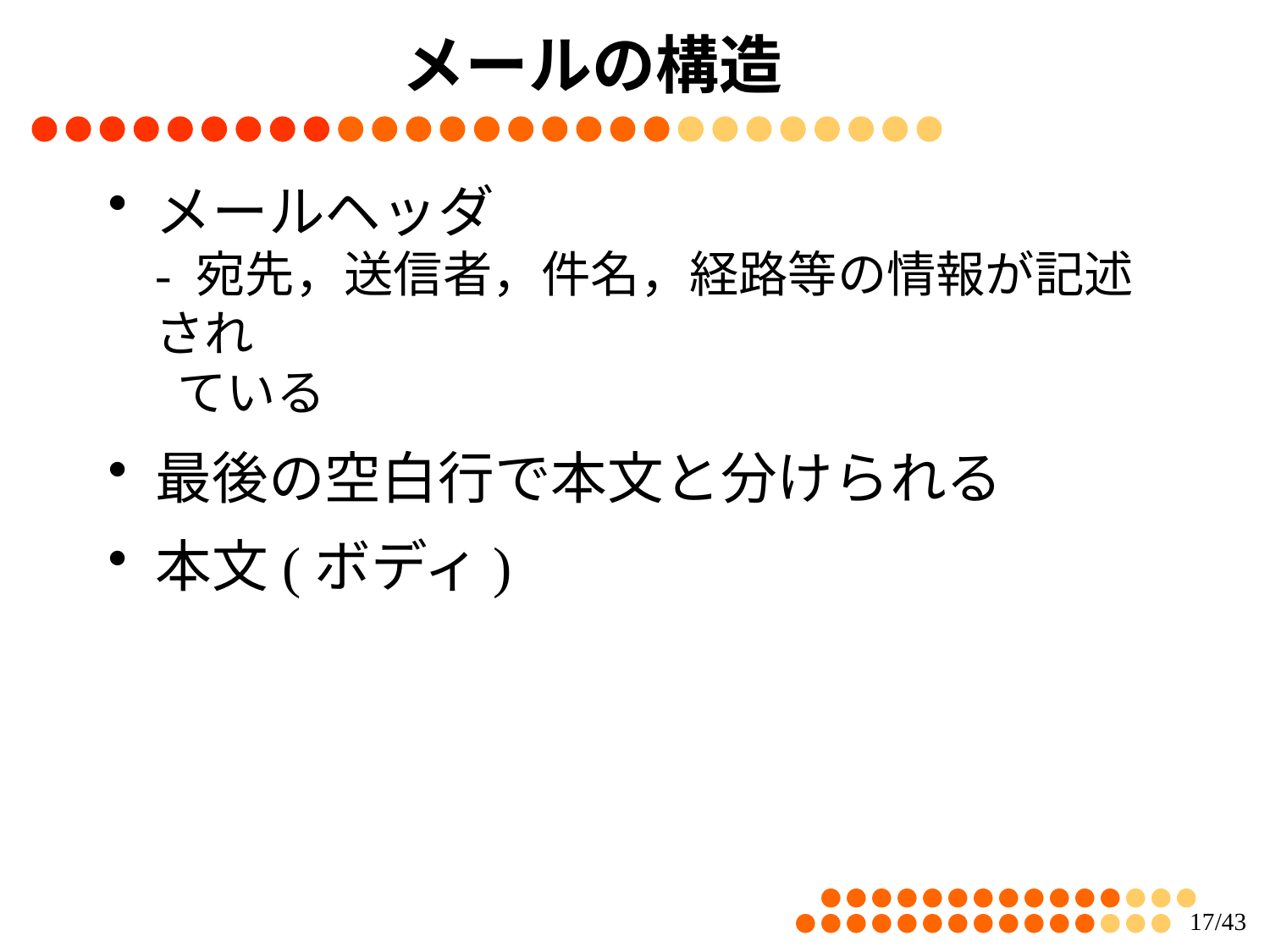

# メールの構造
メールヘッダ
- 宛先，送信者，件名，経路等の情報が記述され
  ている
最後の空白行で本文と分けられる
本文(ボディ)
17/43